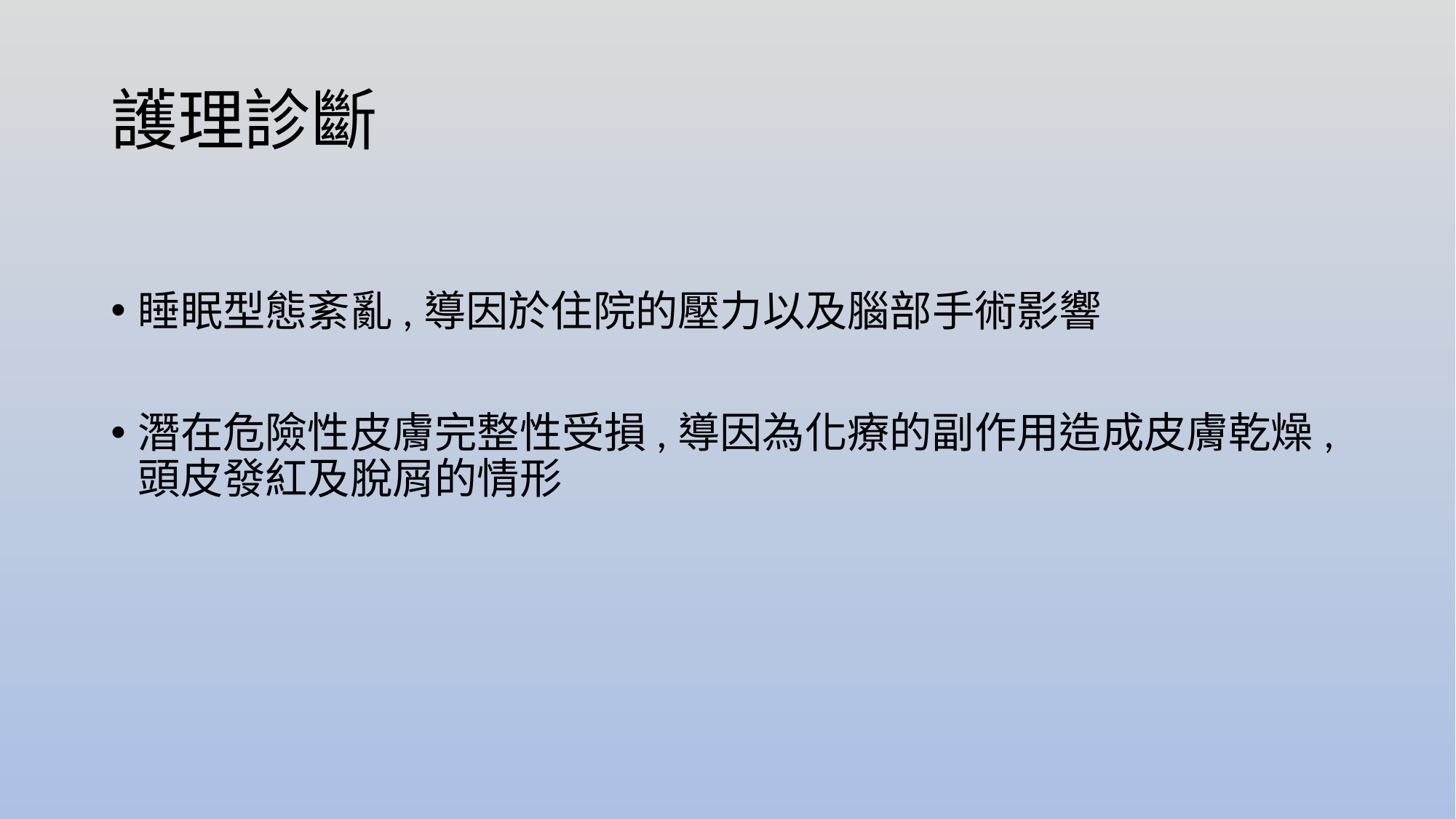

# 護理診斷

睡眠型態紊亂,導因於住院的壓力以及腦部手術影響

潛在危險性皮膚完整性受損,導因為化療的副作用造成皮膚乾燥,頭皮發紅及脫屑的情形